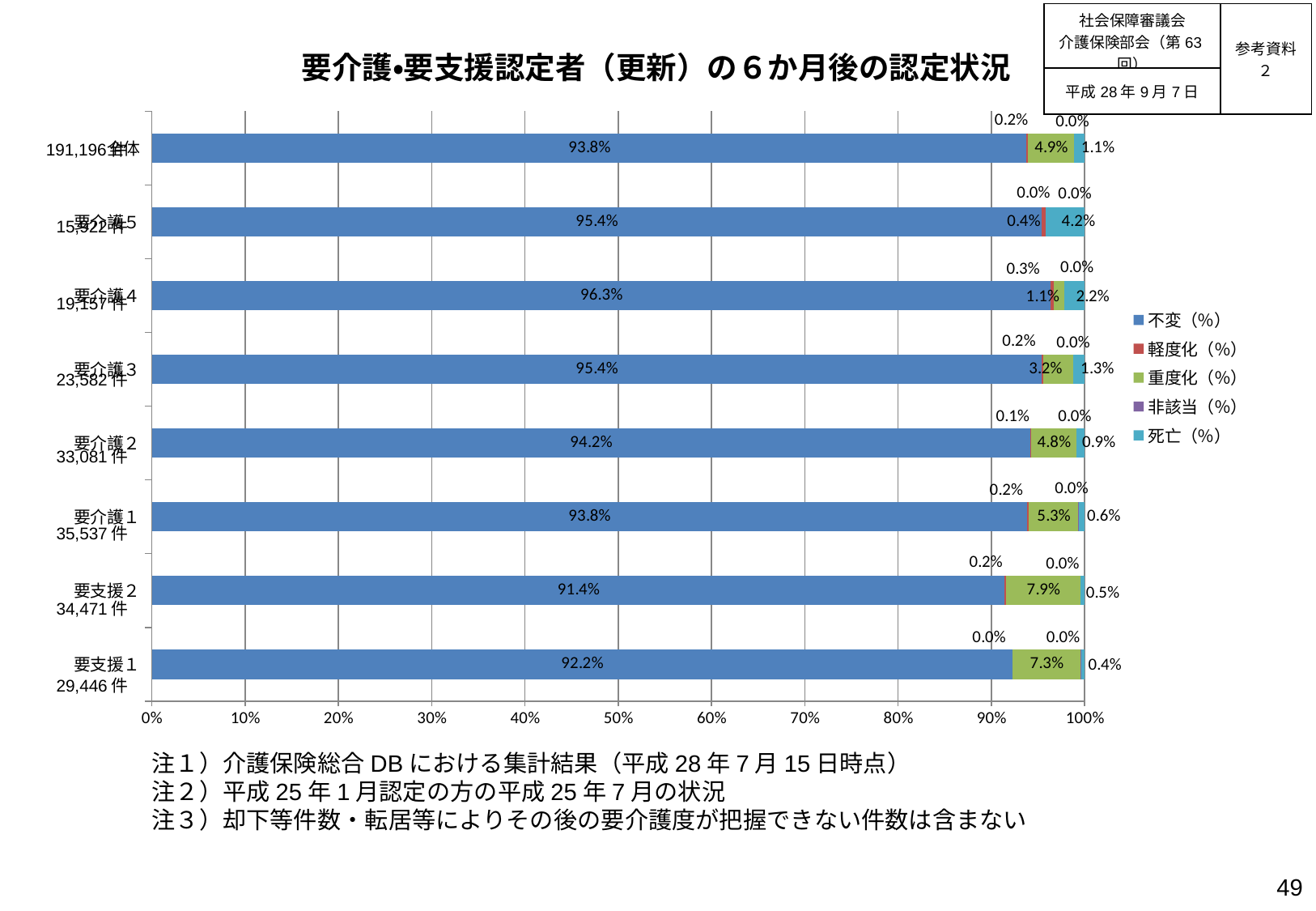

| 社会保障審議会 介護保険部会（第63回） | 参考資料２ |
| --- | --- |
| 平成28年9月7日 |  |

### Chart: 要介護・要支援認定者（更新）の６か月後の認定状況

| Category | 不変（％） | 軽度化（％） | 重度化（％） | 非該当（％） | 死亡（％） |
|---|---|---|---|---|---|
| 要支援１ | 0.922468246960538 | 0.0 | 0.07321877334782313 | 0.00040752564015485973 | 0.0039054540514840727 |
| 要支援２ | 0.9143627977140205 | 0.0016535638652780597 | 0.07913898639436048 | 0.00029009892373299296 | 0.004554553102607989 |
| 要介護１ | 0.9379238540113122 | 0.0023074542026620144 | 0.05284632917803979 | 0.0004783746517713932 | 0.006443987956214649 |
| 要介護２ | 0.941507209576494 | 0.0010882379613675523 | 0.04839636044859587 | 6.0457664520419574e-05 | 0.008947734349022097 |
| 要介護３ | 0.9538207107115597 | 0.0015689932999745568 | 0.03193113391569841 | 0.00016962089729454668 | 0.012509541175472818 |
| 要介護４ | 0.9634598319152268 | 0.0030276139270240645 | 0.011327452106279688 | 0.00015660072036331366 | 0.022028501331106124 |
| 要介護５ | 0.9537746514257003 | 0.004396432608968722 | 0.0 | 0.00012561236025624922 | 0.04170330360507474 |
| 全体 | 0.93775497395343 | 0.0017782798803322244 | 0.04881378271511956 | 0.00026151174710768005 | 0.011391451704010545 |
191,196件
15,922件
19,157件
23,582件
33,081件
35,537件
34,471件
29,446件
注１）介護保険総合DBにおける集計結果（平成28年7月15日時点）
注２）平成25年1月認定の方の平成25年7月の状況
注３）却下等件数・転居等によりその後の要介護度が把握できない件数は含まない
49